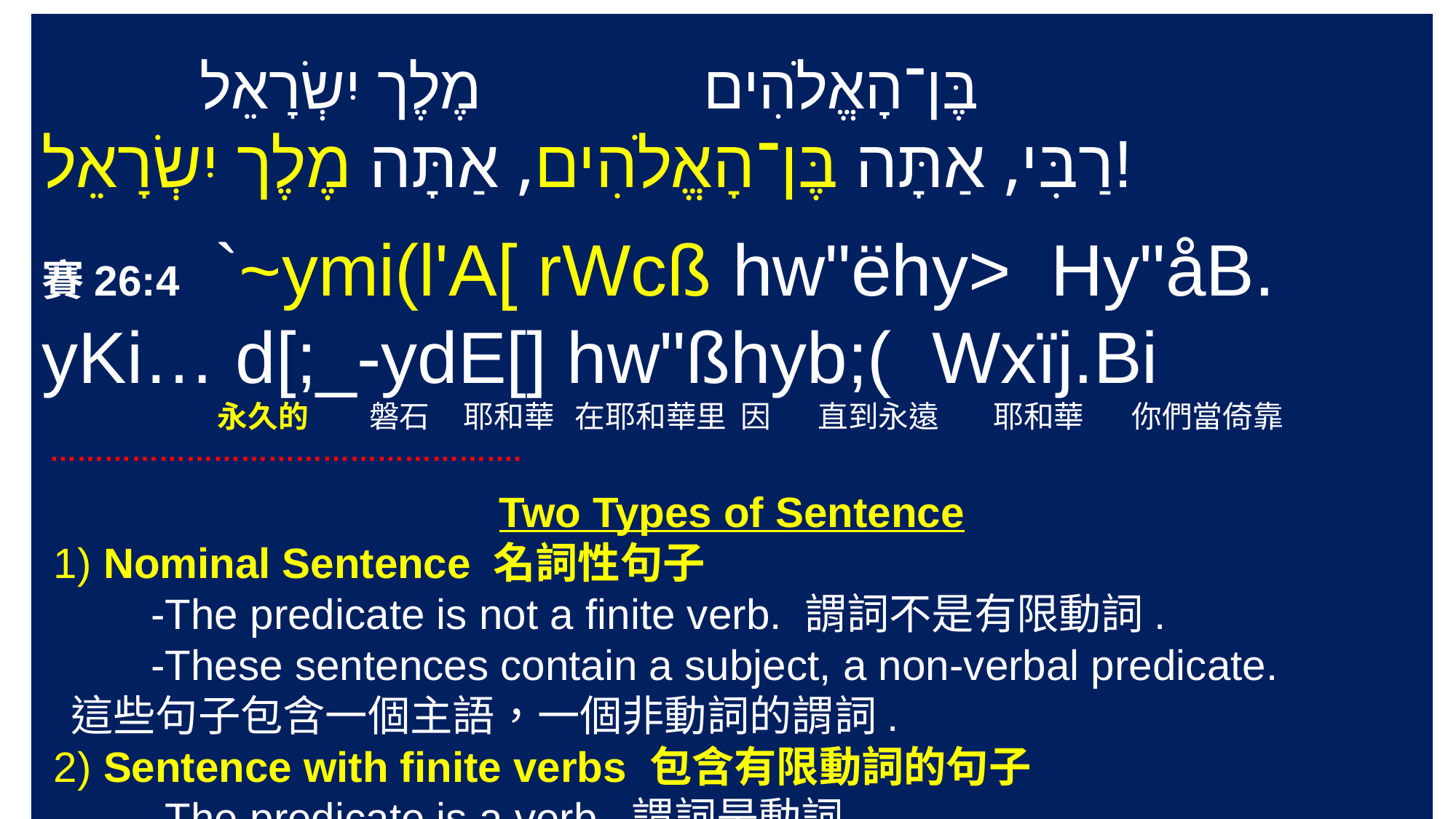

מֶלֶך יִשְׂרָאֵל              ‎בֶּן־הָאֱלֹהִים
‎רַבִּי, אַתָּה בֶּן־הָאֱלֹהִים, אַתָּה מֶלֶך יִשְׂרָאֵל!

賽26:4   `~ymi(l'A[ rWcß hw"ëhy>  Hy"åB. yKi… d[;_-ydE[] hw"ßhyb;(  Wxïj.Bi
                         永久的         磐石     耶和華   在耶和華里  因       直到永遠        耶和華       你們當倚靠
 …………………………………………….

Two Types of Sentence
 1) Nominal Sentence 名詞性句子
	-The predicate is not a finite verb. 謂詞不是有限動詞.
	-These sentences contain a subject, a non-verbal predicate.
  這些句子包含一個主語，一個非動詞的謂詞.
 2) Sentence with finite verbs 包含有限動詞的句子
	-The predicate is a verb. 謂詞是動詞